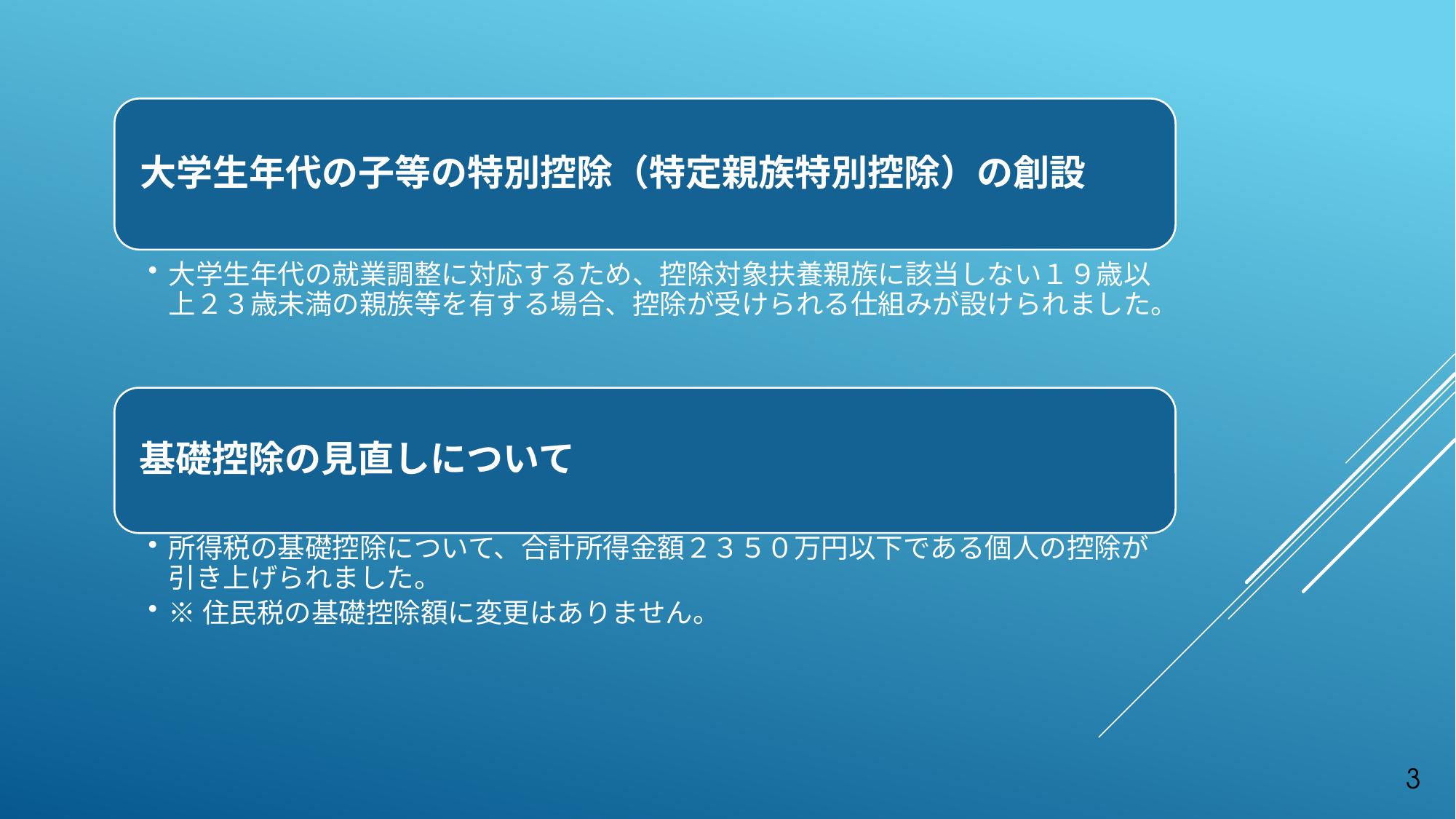

大学生年代の子等の特別控除（特定親族特別控除）の創設
大学生年代の就業調整に対応するため、控除対象扶養親族に該当しない１９歳以上２３歳未満の親族等を有する場合、控除が受けられる仕組みが設けられました。
基礎控除の見直しについて
所得税の基礎控除について、合計所得金額２３５０万円以下である個人の控除が引き上げられました。
※住民税の基礎控除額に変更はありません。
3